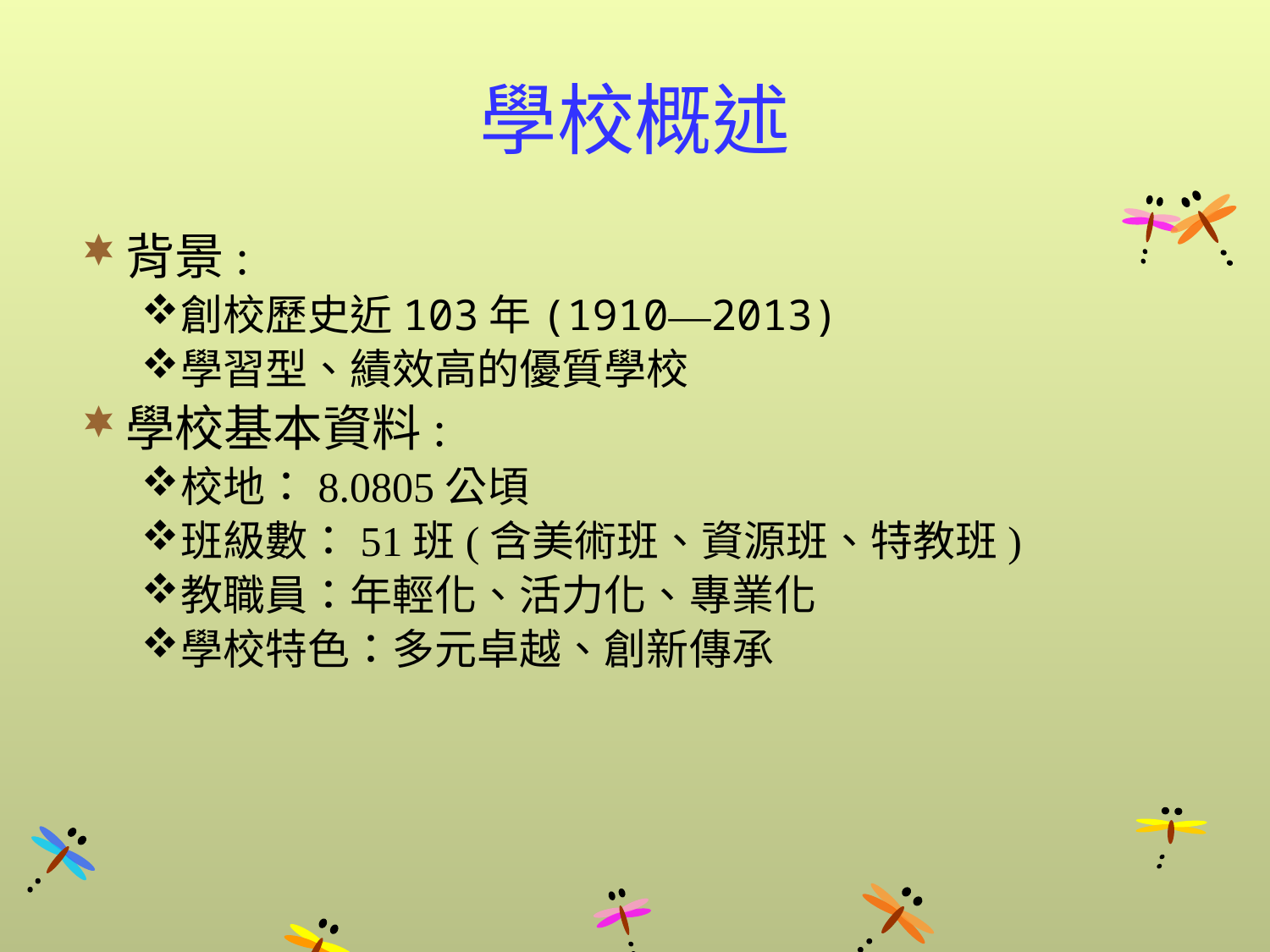

# 學校概述
背景:
創校歷史近103年(1910—2013)
學習型、績效高的優質學校
學校基本資料:
校地：8.0805公頃
班級數：51班(含美術班、資源班、特教班)
教職員：年輕化、活力化、專業化
學校特色：多元卓越、創新傳承